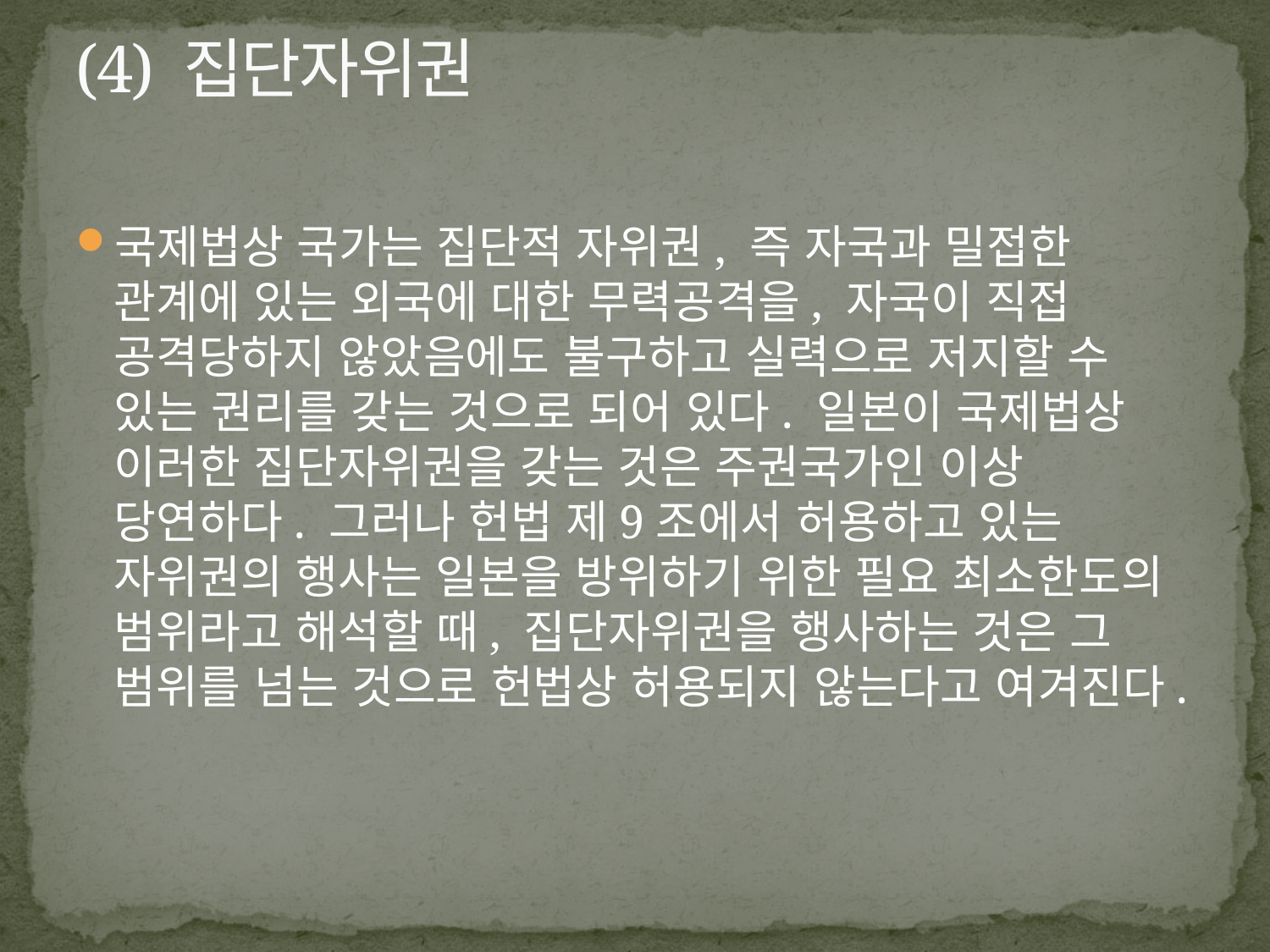

# (4) 집단자위권
국제법상 국가는 집단적 자위권, 즉 자국과 밀접한 관계에 있는 외국에 대한 무력공격을, 자국이 직접 공격당하지 않았음에도 불구하고 실력으로 저지할 수 있는 권리를 갖는 것으로 되어 있다. 일본이 국제법상 이러한 집단자위권을 갖는 것은 주권국가인 이상 당연하다. 그러나 헌법 제9조에서 허용하고 있는 자위권의 행사는 일본을 방위하기 위한 필요 최소한도의 범위라고 해석할 때, 집단자위권을 행사하는 것은 그 범위를 넘는 것으로 헌법상 허용되지 않는다고 여겨진다.